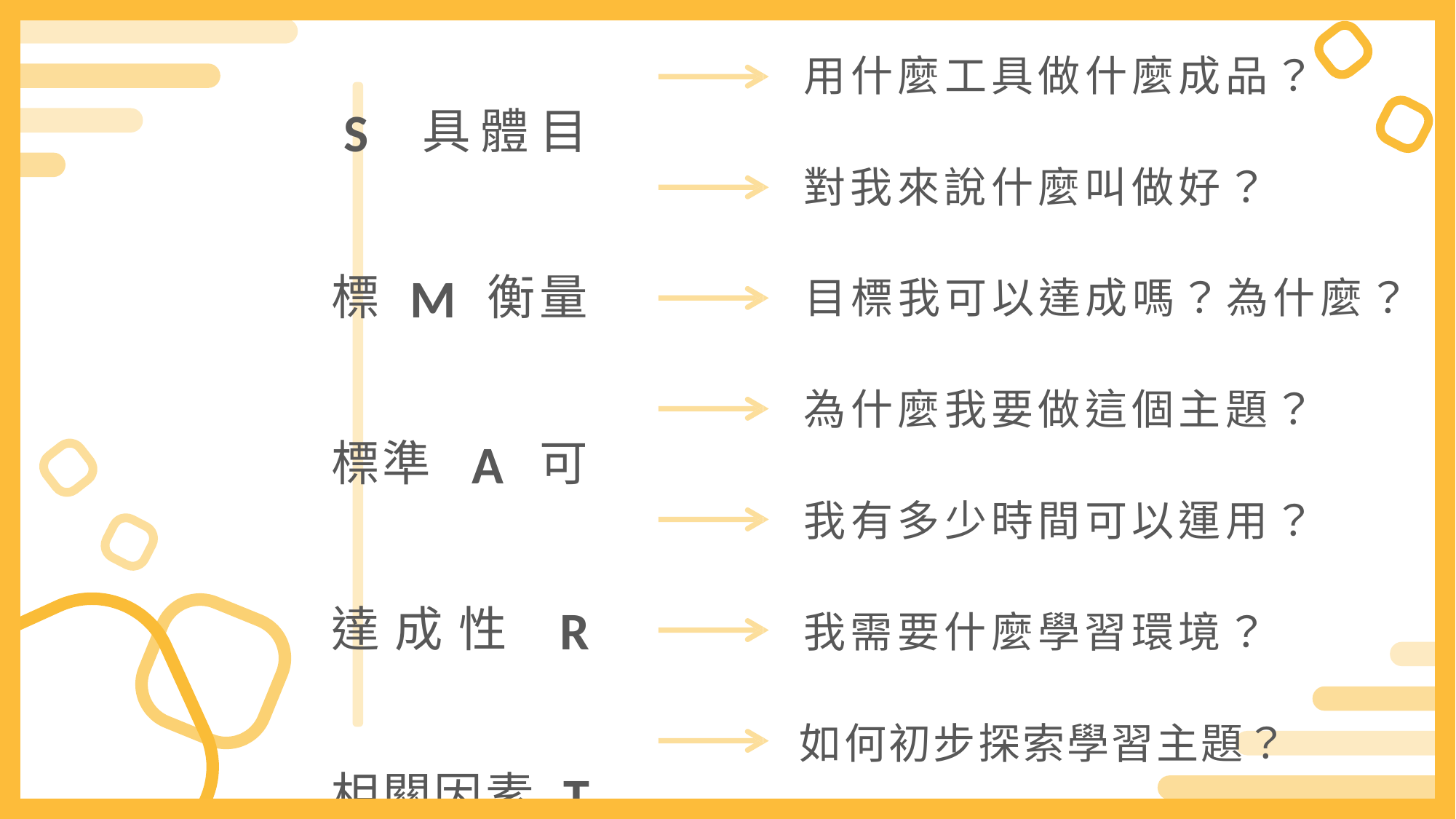

S 具體目標 M衡量標準  A 可達成性 R 相關因素 T 投入時間 E 學習環境 R 所需資源

用什麼工具做什麼成品？

對我來說什麼叫做好？

目標我可以達成嗎？為什麼？

為什麼我要做這個主題？

我有多少時間可以運用？

我需要什麼學習環境？

如何初步探索學習主題？